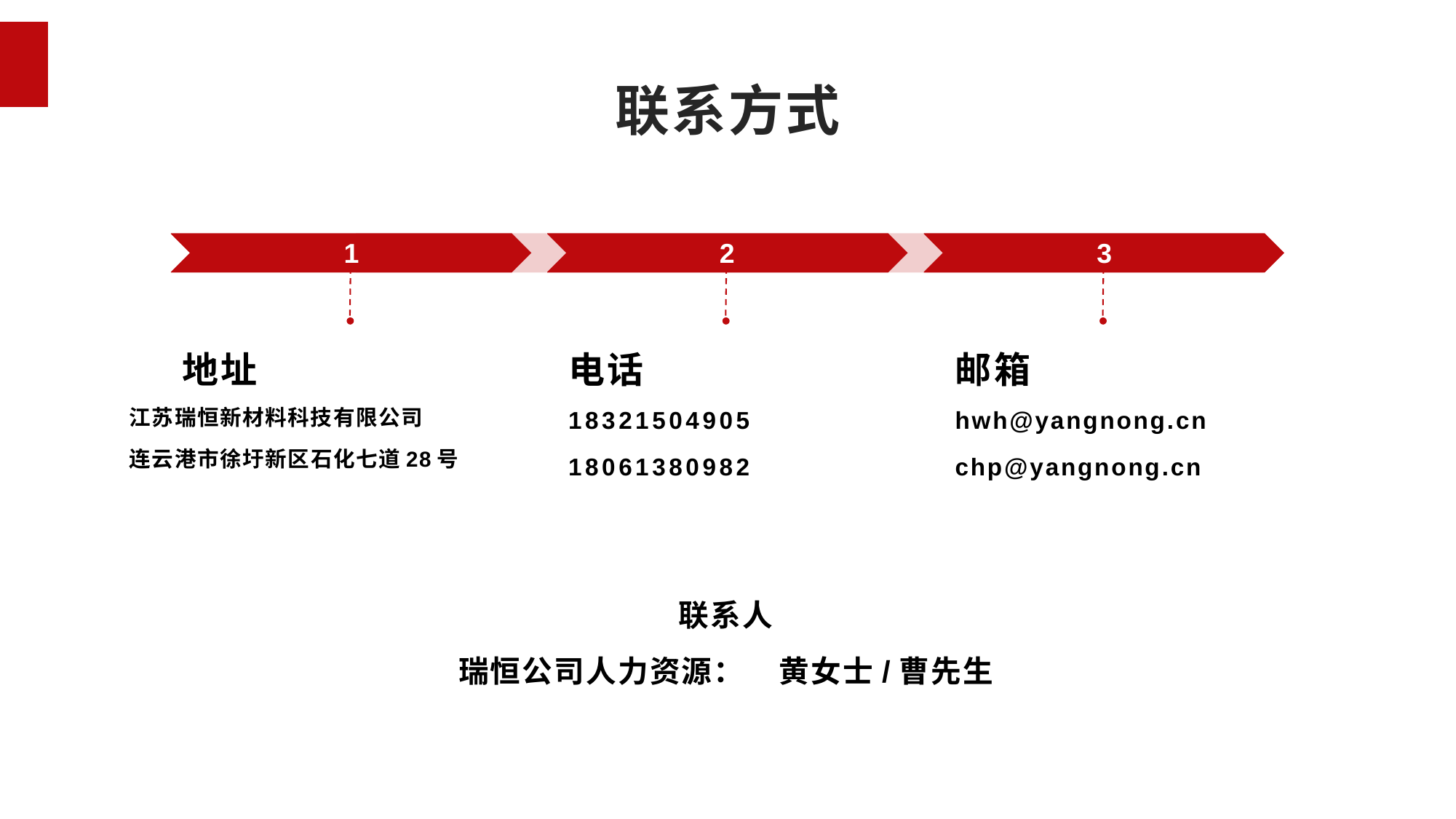

联系方式
1
2
3

地址
电话
邮箱
18321504905
18061380982
hwh@yangnong.cn
chp@yangnong.cn
江苏瑞恒新材料科技有限公司
连云港市徐圩新区石化七道28号
联系人
瑞恒公司人力资源：    黄女士/曹先生